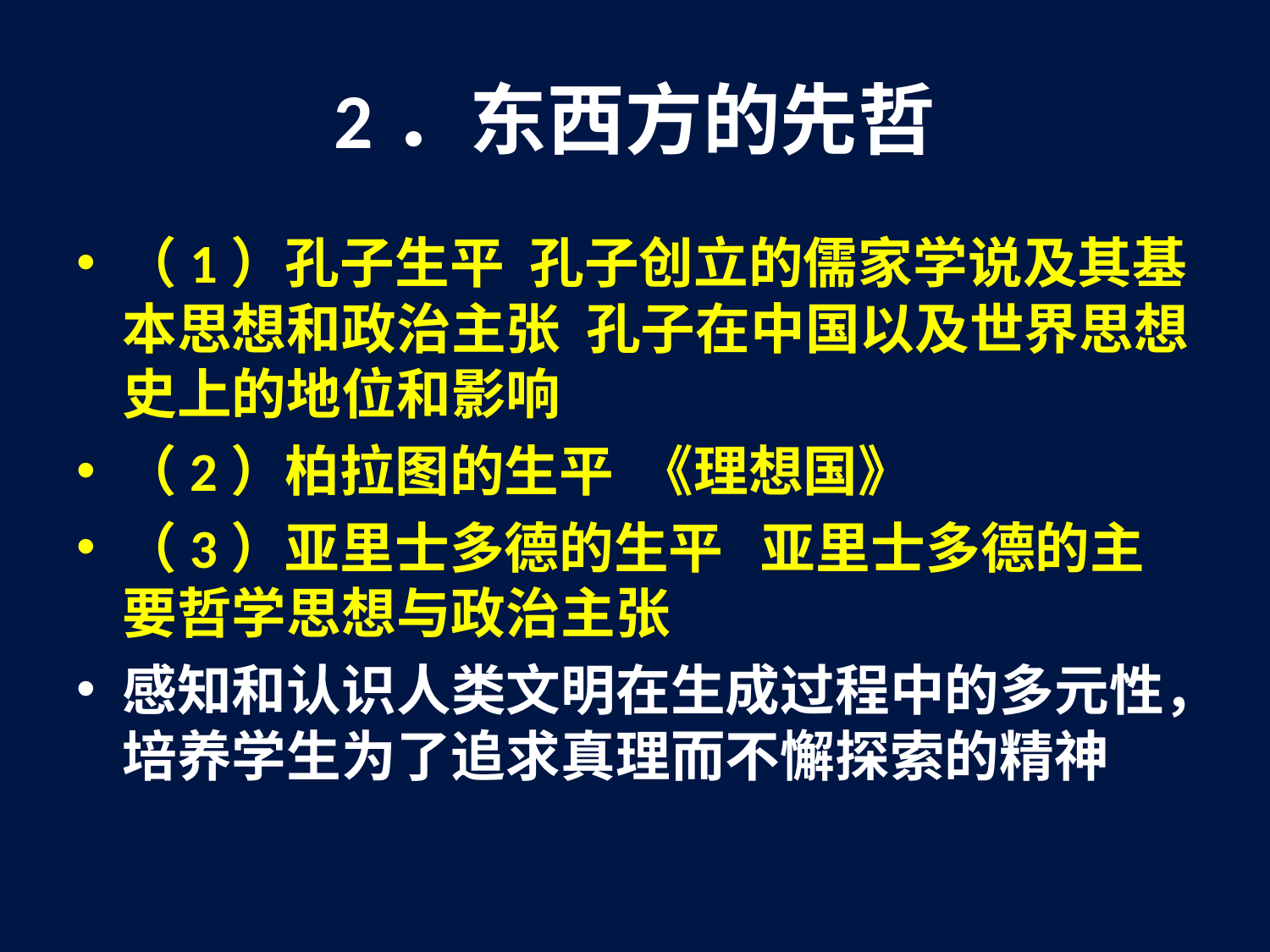

# 2．东西方的先哲
（1）孔子生平  孔子创立的儒家学说及其基本思想和政治主张  孔子在中国以及世界思想史上的地位和影响
（2）柏拉图的生平  《理想国》
（3）亚里士多德的生平   亚里士多德的主要哲学思想与政治主张
感知和认识人类文明在生成过程中的多元性，培养学生为了追求真理而不懈探索的精神